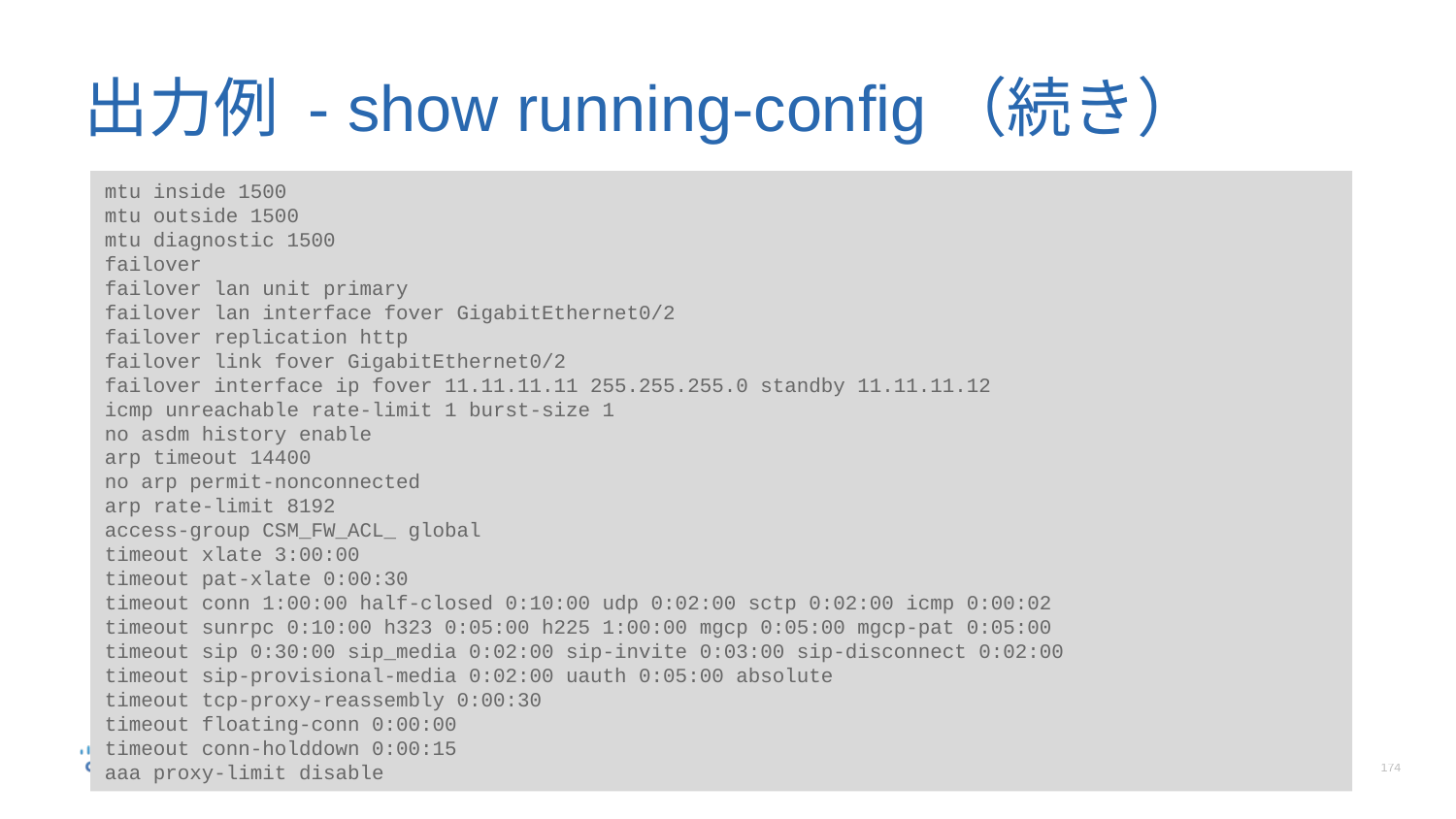

# 出力例 - show running-config（続き）
mtu inside 1500
mtu outside 1500
mtu diagnostic 1500
failover
failover lan unit primary
failover lan interface fover GigabitEthernet0/2
failover replication http
failover link fover GigabitEthernet0/2
failover interface ip fover 11.11.11.11 255.255.255.0 standby 11.11.11.12
icmp unreachable rate-limit 1 burst-size 1
no asdm history enable
arp timeout 14400
no arp permit-nonconnected
arp rate-limit 8192
access-group CSM_FW_ACL_ global
timeout xlate 3:00:00
timeout pat-xlate 0:00:30
timeout conn 1:00:00 half-closed 0:10:00 udp 0:02:00 sctp 0:02:00 icmp 0:00:02
timeout sunrpc 0:10:00 h323 0:05:00 h225 1:00:00 mgcp 0:05:00 mgcp-pat 0:05:00
timeout sip 0:30:00 sip_media 0:02:00 sip-invite 0:03:00 sip-disconnect 0:02:00
timeout sip-provisional-media 0:02:00 uauth 0:05:00 absolute
timeout tcp-proxy-reassembly 0:00:30
timeout floating-conn 0:00:00
timeout conn-holddown 0:00:15
aaa proxy-limit disable